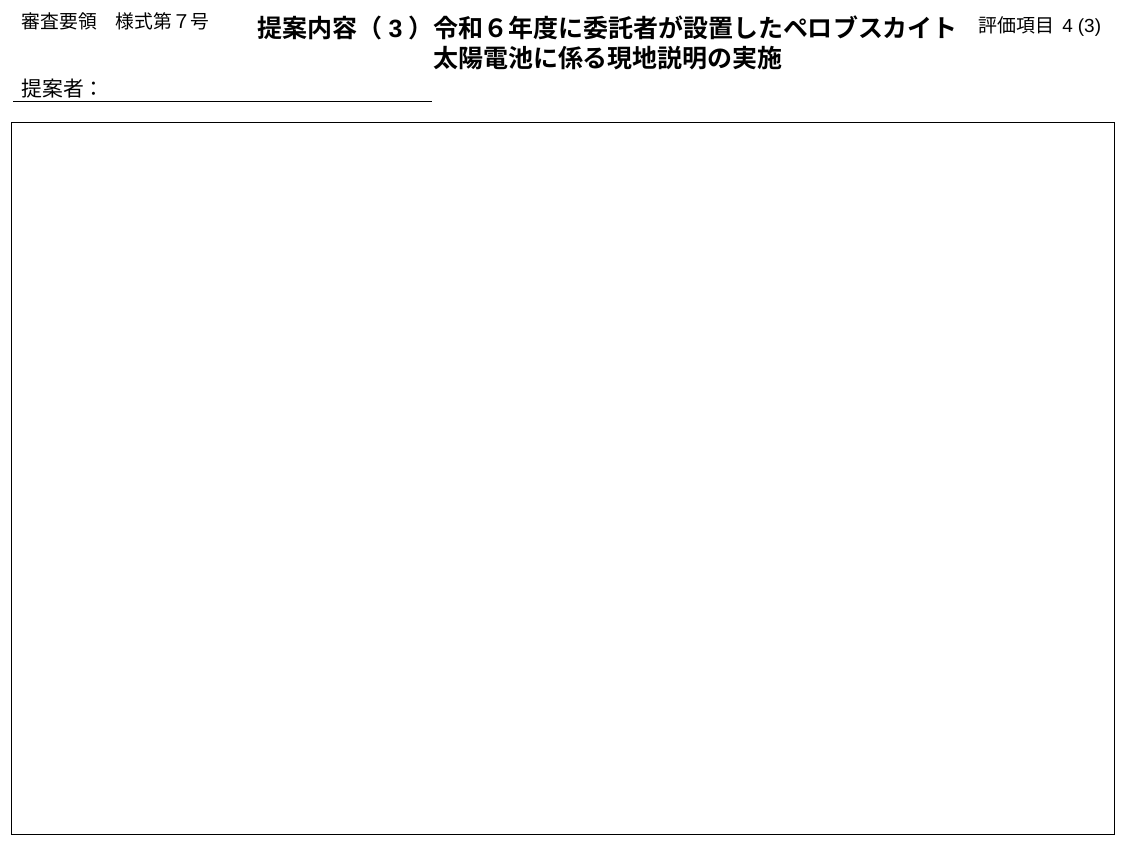

審査要領　様式第７号
提案内容（3）令和６年度に委託者が設置したペロブスカイト
太陽電池に係る現地説明の実施
評価項目 4 (3)
提案者：